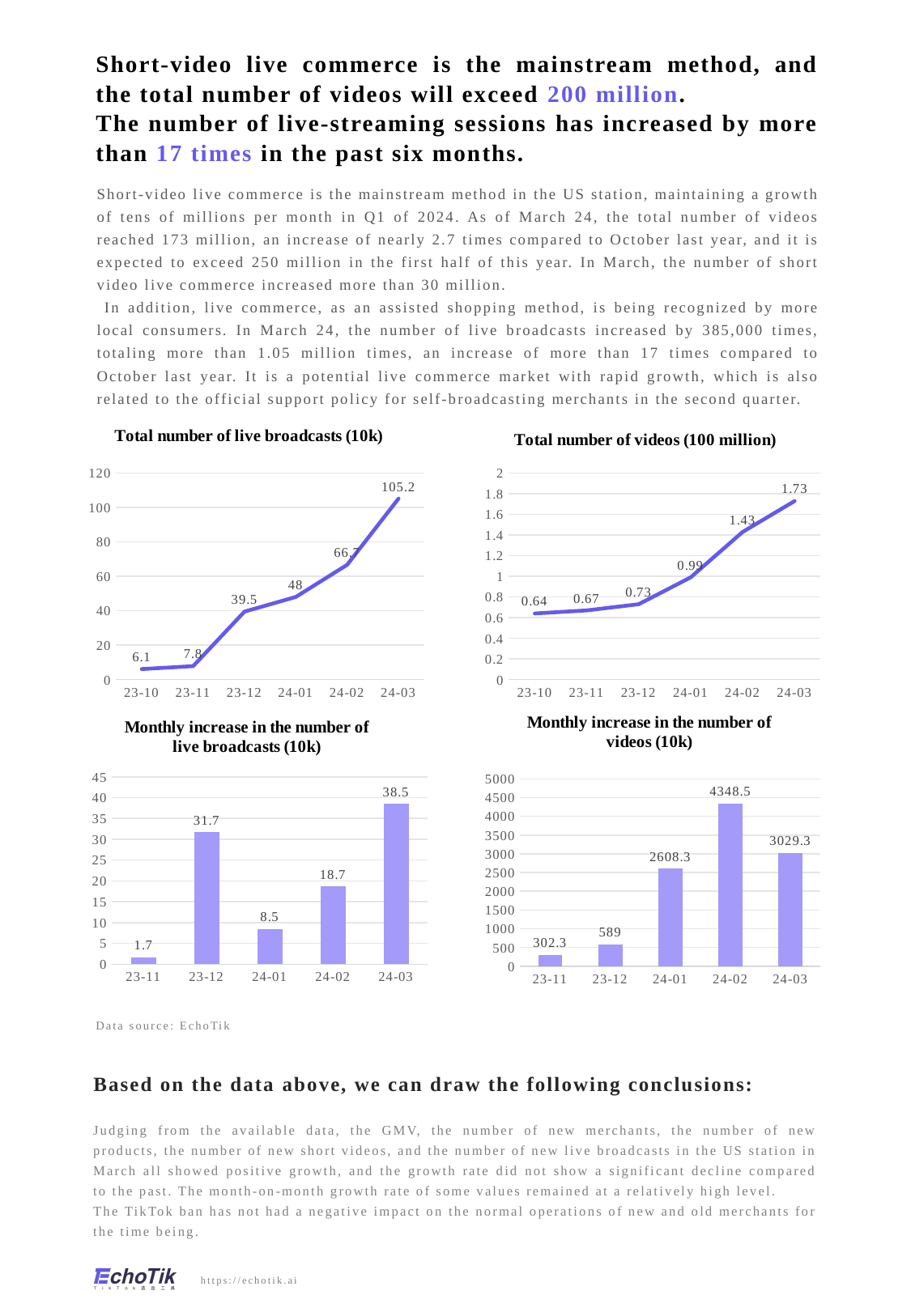

Short-video live commerce is the mainstream method, and the total number of videos will exceed 200 million.
The number of live-streaming sessions has increased by more than 17 times in the past six months.
Short-video live commerce is the mainstream method in the US station, maintaining a growth of tens of millions per month in Q1 of 2024. As of March 24, the total number of videos reached 173 million, an increase of nearly 2.7 times compared to October last year, and it is expected to exceed 250 million in the first half of this year. In March, the number of short video live commerce increased more than 30 million.
 In addition, live commerce, as an assisted shopping method, is being recognized by more local consumers. In March 24, the number of live broadcasts increased by 385,000 times, totaling more than 1.05 million times, an increase of more than 17 times compared to October last year. It is a potential live commerce market with rapid growth, which is also related to the official support policy for self-broadcasting merchants in the second quarter.

### Chart: Total number of live broadcasts (10k)

| Category | 直播总数量（万） |
|---|---|
| 23-10 | 6.1 |
| 23-11 | 7.8 |
| 23-12 | 39.5 |
| 24-01 | 48.0 |
| 24-02 | 66.7 |
| 24-03 | 105.2 |

### Chart: Total number of videos (100 million)

| Category | 视频总数量（亿） |
|---|---|
| 23-10 | 0.64 |
| 23-11 | 0.67 |
| 23-12 | 0.73 |
| 24-01 | 0.99 |
| 24-02 | 1.43 |
| 24-03 | 1.73 |

### Chart: Monthly increase in the number of live broadcasts (10k)

| Category | 直播月增量（万） |
|---|---|
| 23-11 | 1.7 |
| 23-12 | 31.7 |
| 24-01 | 8.5 |
| 24-02 | 18.7 |
| 24-03 | 38.5 |

### Chart: Monthly increase in the number of videos (10k)

| Category | 视频月增量（万） |
|---|---|
| 23-11 | 302.3 |
| 23-12 | 589.0 |
| 24-01 | 2608.3 |
| 24-02 | 4348.5 |
| 24-03 | 3029.3 |
Data source: EchoTik
Based on the data above, we can draw the following conclusions:
Judging from the available data, the GMV, the number of new merchants, the number of new products, the number of new short videos, and the number of new live broadcasts in the US station in March all showed positive growth, and the growth rate did not show a significant decline compared to the past. The month-on-month growth rate of some values remained at a relatively high level.
The TikTok ban has not had a negative impact on the normal operations of new and old merchants for the time being.